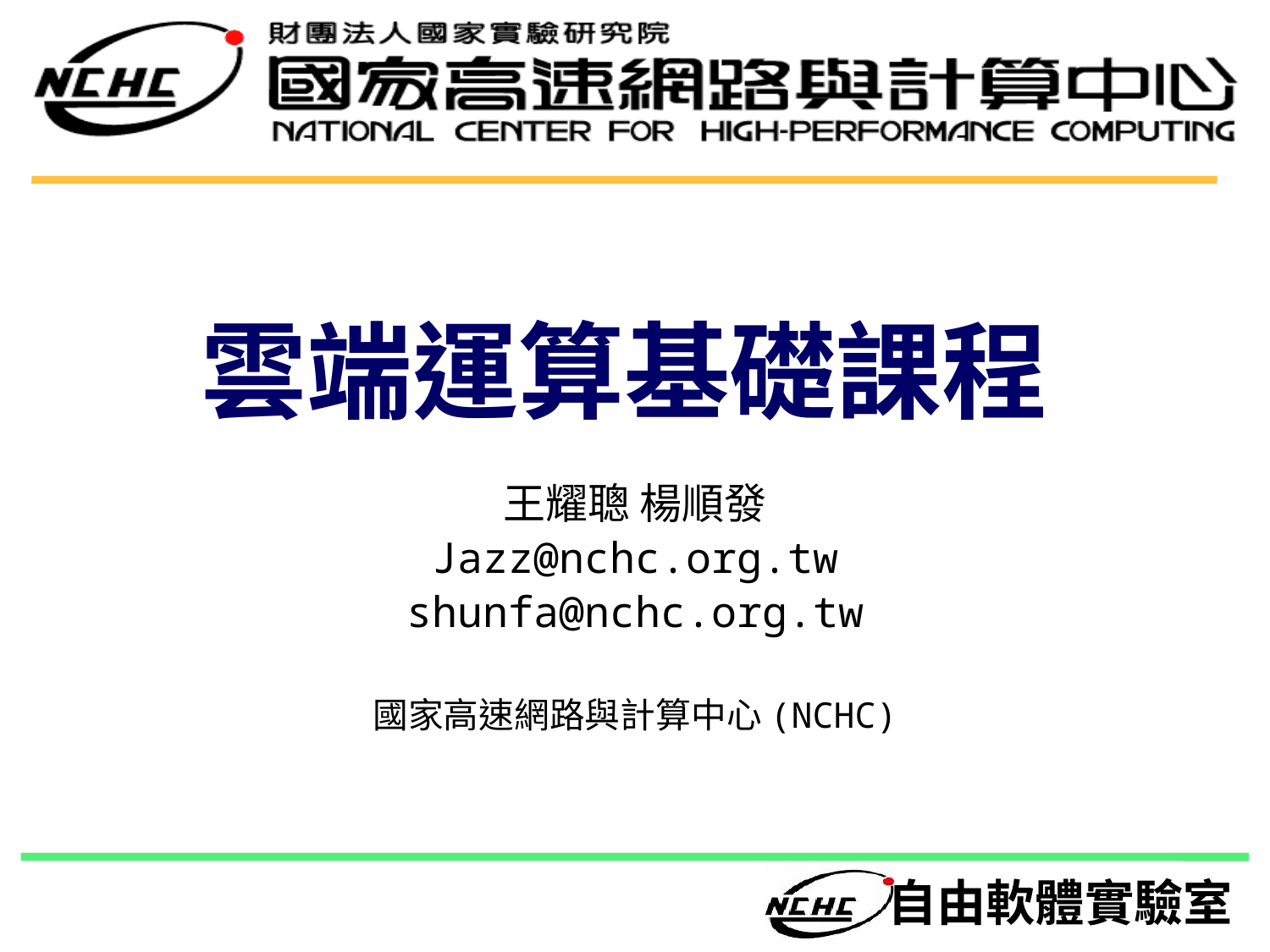

# 雲端運算基礎課程
王耀聰 楊順發
Jazz@nchc.org.tw
shunfa@nchc.org.tw

國家高速網路與計算中心(NCHC)